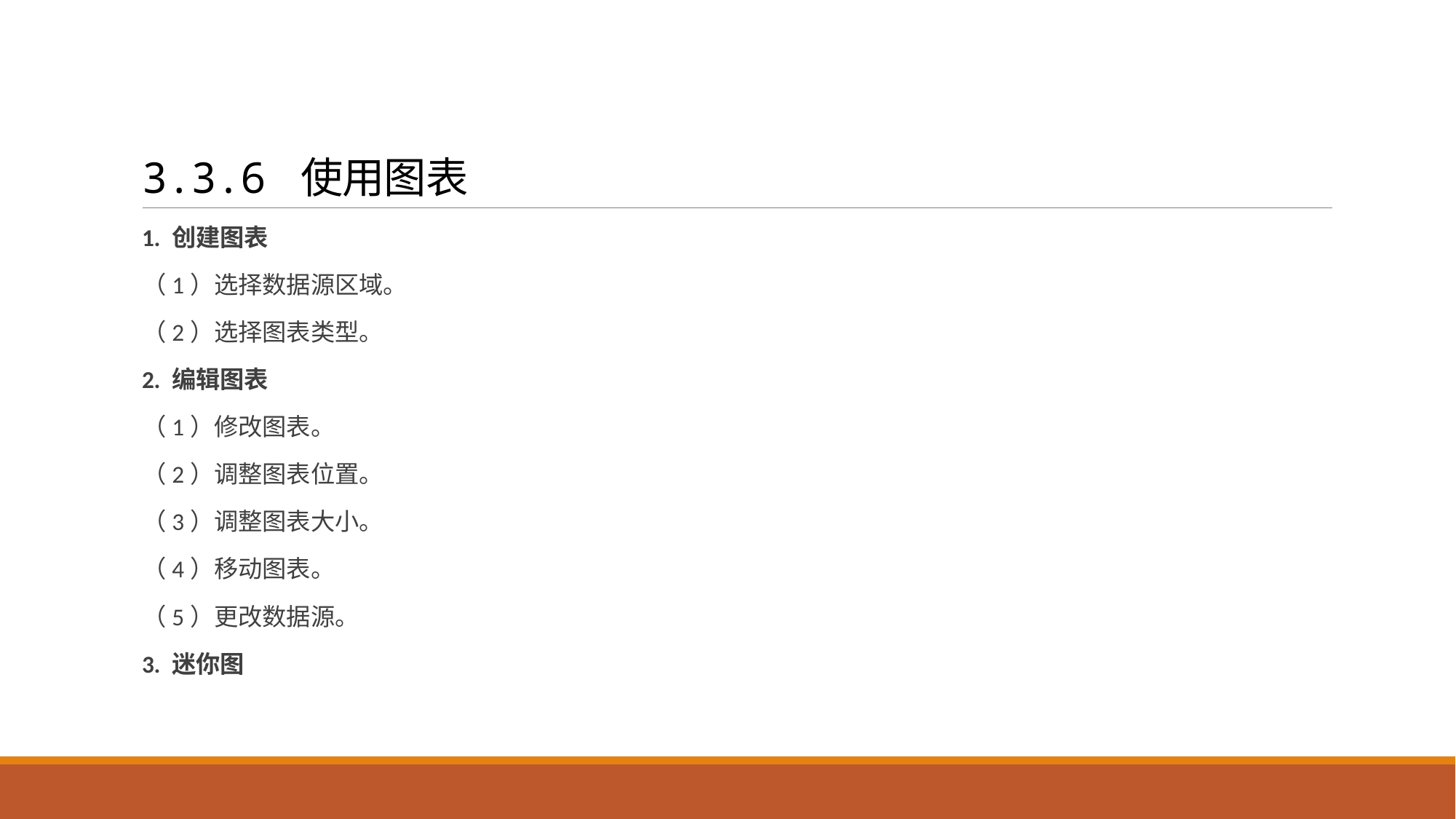

# 3.3.6 使用图表
1. 创建图表
（1）选择数据源区域。
（2）选择图表类型。
2. 编辑图表
（1）修改图表。
（2）调整图表位置。
（3）调整图表大小。
（4）移动图表。
（5）更改数据源。
3. 迷你图